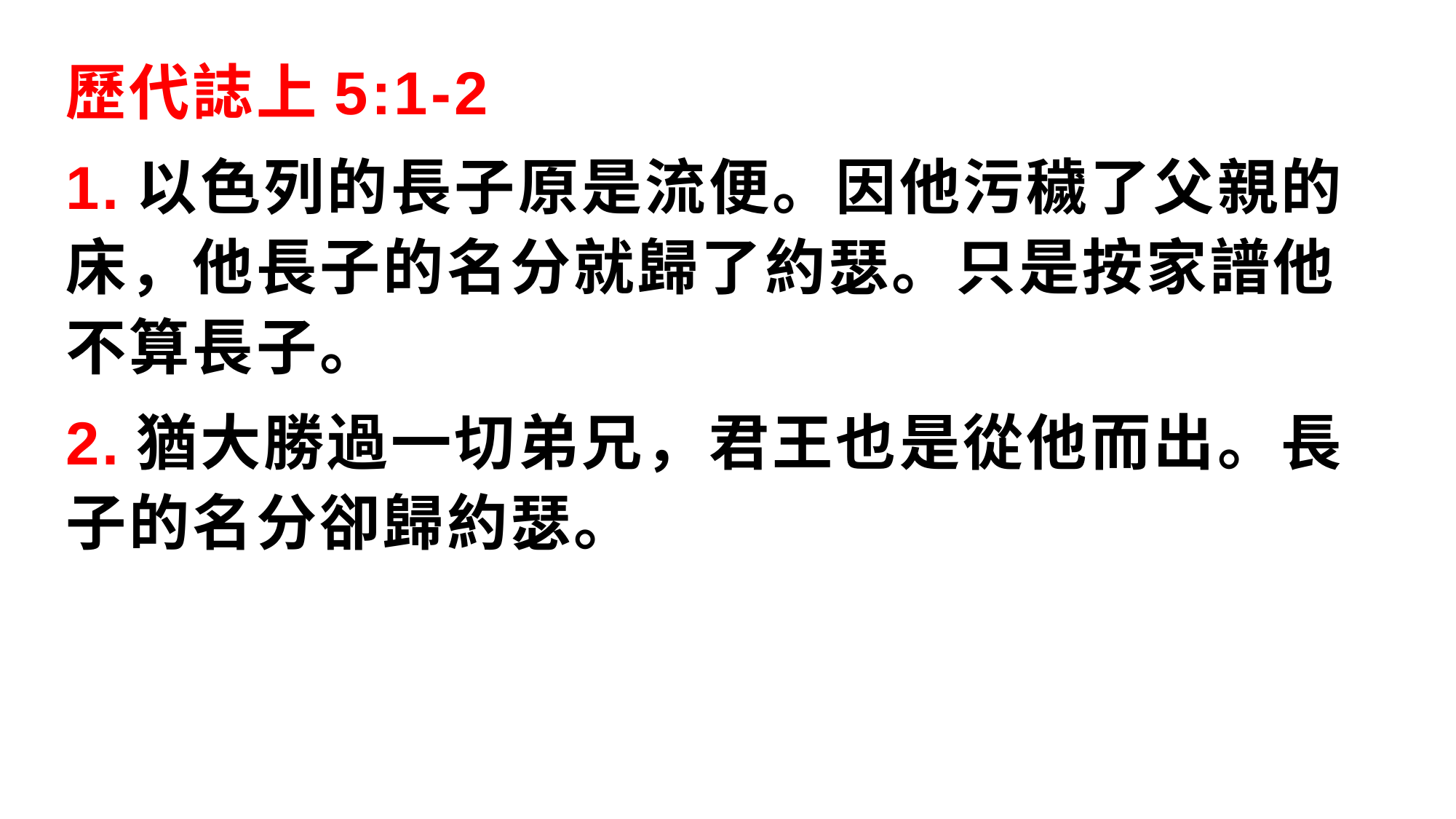

歷代誌上5:1-2
1.以色列的長子原是流便。因他污穢了父親的床，他長子的名分就歸了約瑟。只是按家譜他不算長子。
2.猶大勝過一切弟兄，君王也是從他而出。長子的名分卻歸約瑟。